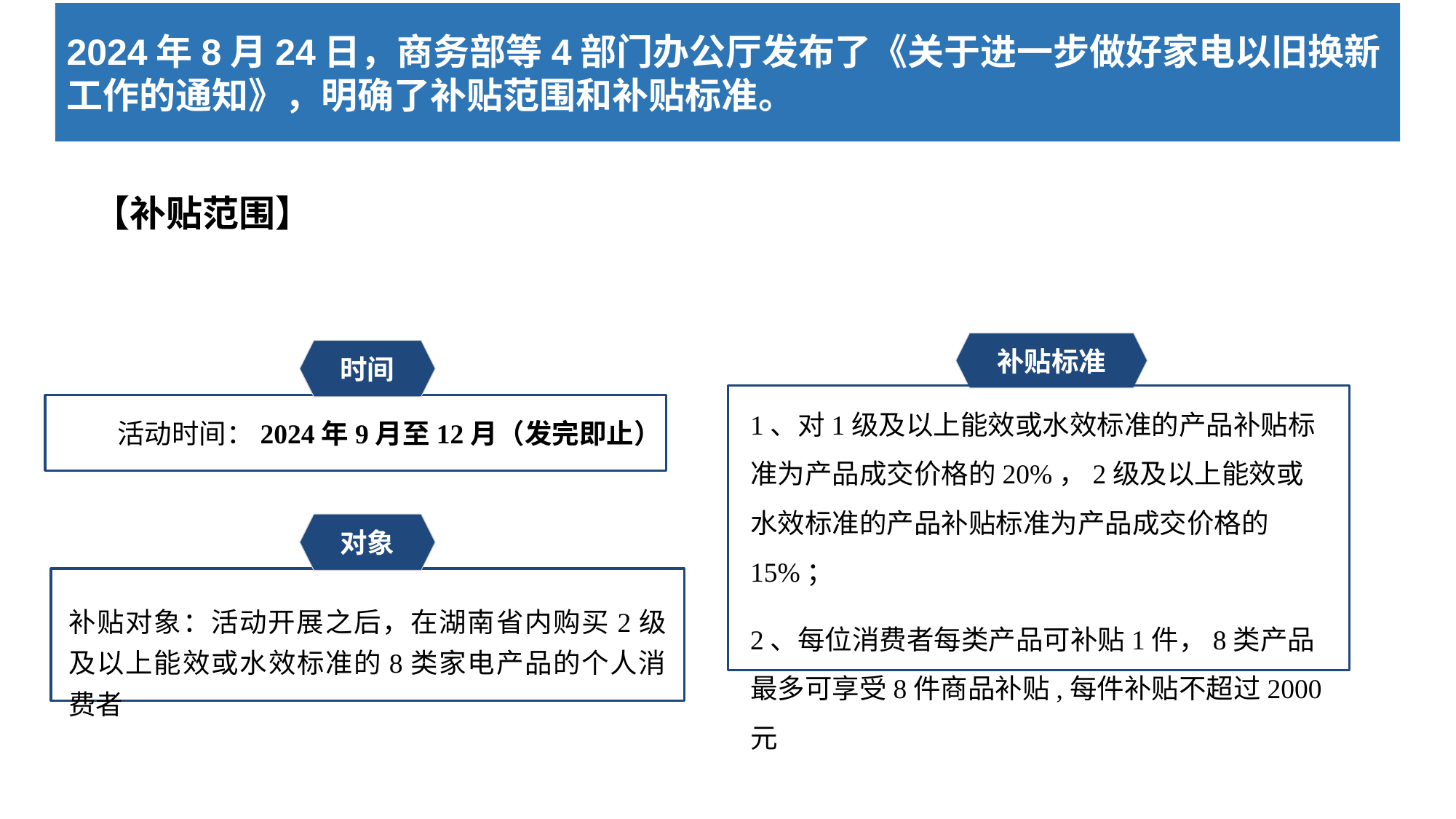

# 2024年8月24日，商务部等4部门办公厅发布了《关于进一步做好家电以旧换新工作的通知》，明确了补贴范围和补贴标准。
 【补贴范围】
补贴标准
时间

1、对1级及以上能效或水效标准的产品补贴标准为产品成交价格的20%，2级及以上能效或水效标准的产品补贴标准为产品成交价格的15%；
2、每位消费者每类产品可补贴1件，8类产品最多可享受8件商品补贴,每件补贴不超过2000元

活动时间：2024年9月至12月（发完即止）

对象

补贴对象：活动开展之后，在湖南省内购买2级及以上能效或水效标准的8类家电产品的个人消费者